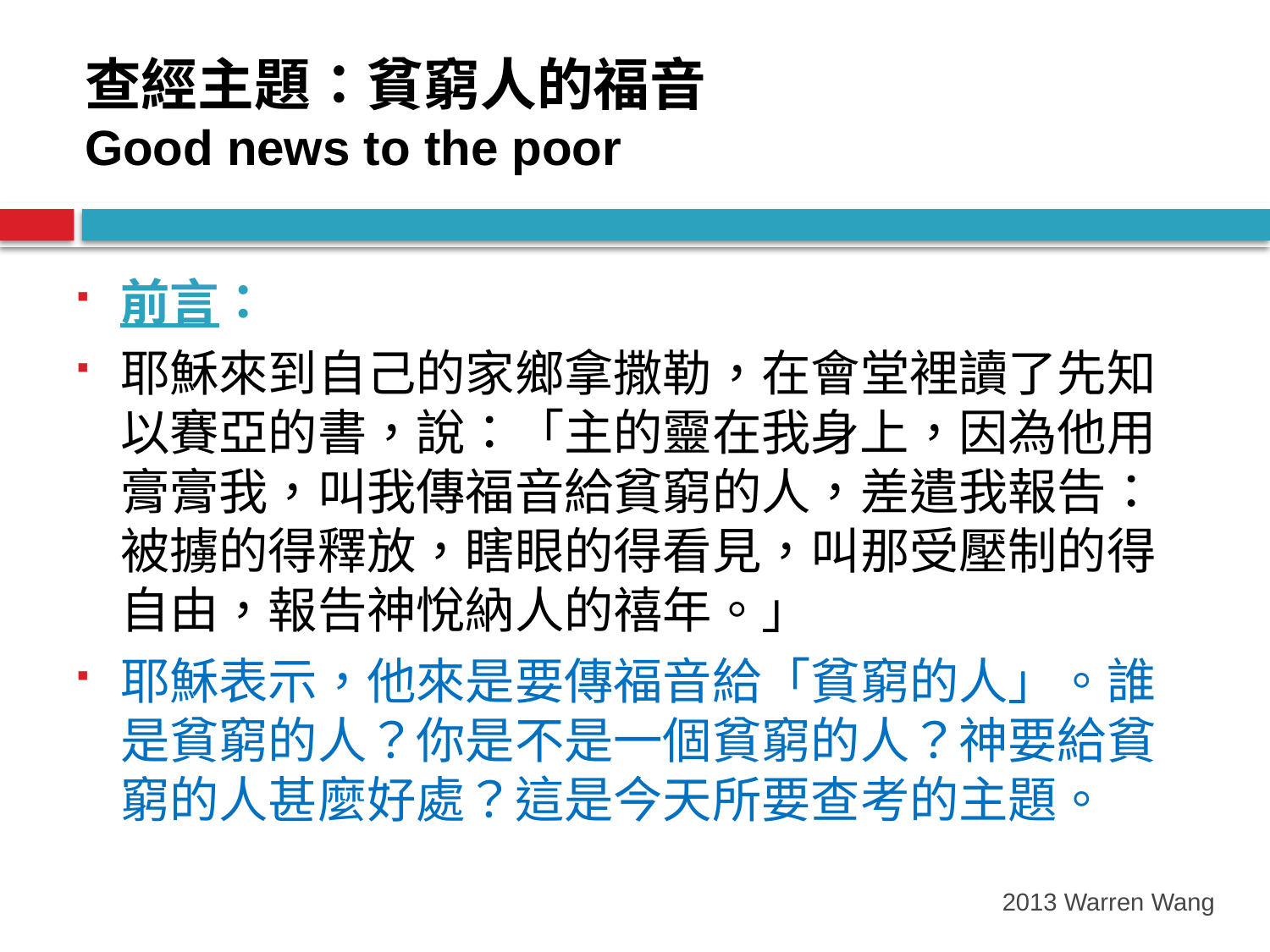

查經主題：貧窮人的福音
Good news to the poor
前言：
耶穌來到自己的家鄉拿撒勒，在會堂裡讀了先知以賽亞的書，說：「主的靈在我身上，因為他用膏膏我，叫我傳福音給貧窮的人，差遣我報告：被擄的得釋放，瞎眼的得看見，叫那受壓制的得自由，報告神悅納人的禧年。」
耶穌表示，他來是要傳福音給「貧窮的人」。誰是貧窮的人？你是不是一個貧窮的人？神要給貧窮的人甚麼好處？這是今天所要查考的主題。

2013 Warren Wang